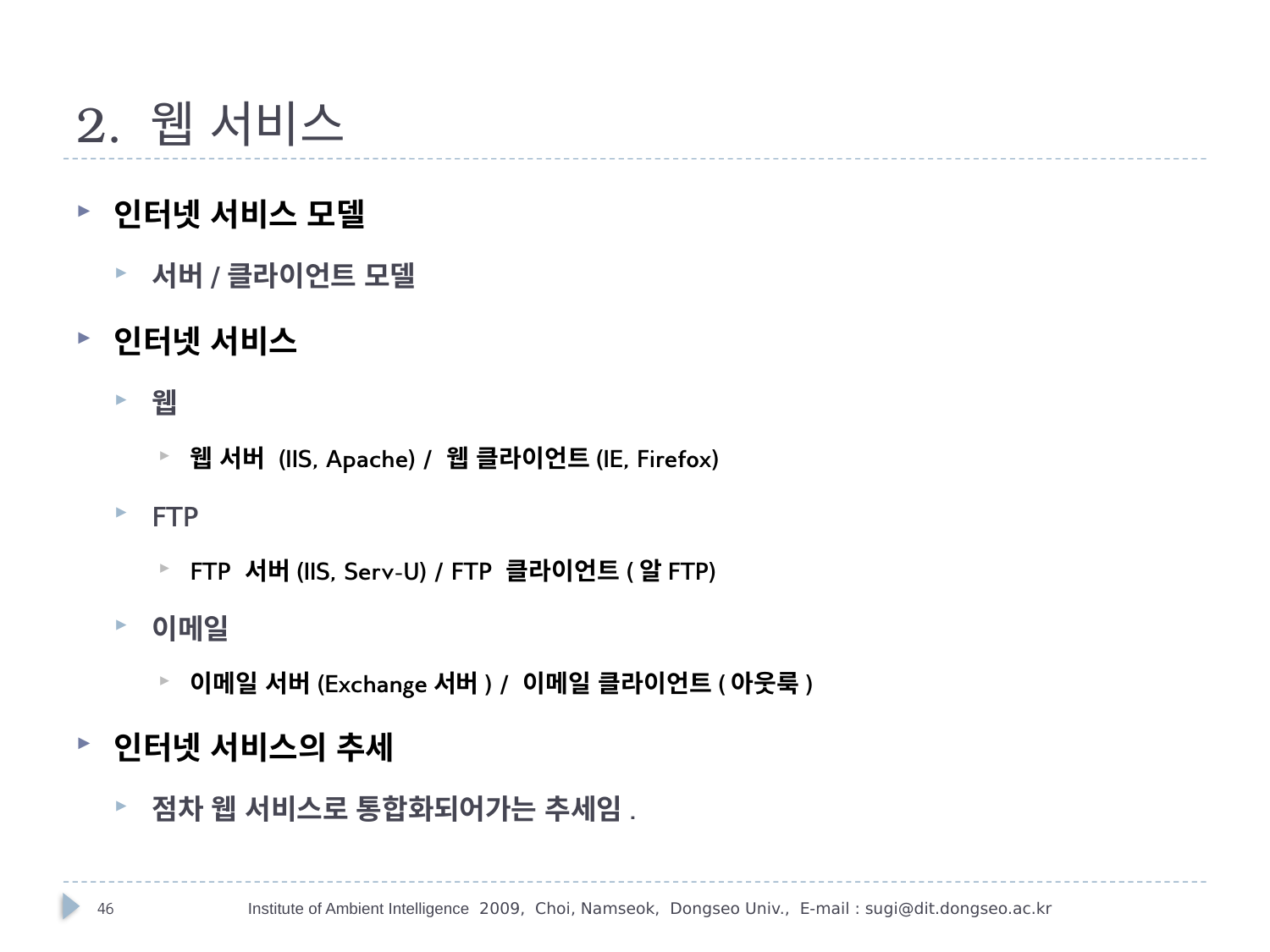

# 2. 웹 서비스
인터넷 서비스 모델
서버/클라이언트 모델
인터넷 서비스
웹
웹 서버 (IIS, Apache) / 웹 클라이언트(IE, Firefox)
FTP
FTP 서버(IIS, Serv-U) / FTP 클라이언트(알FTP)
이메일
이메일 서버(Exchange서버) / 이메일 클라이언트(아웃룩)
인터넷 서비스의 추세
점차 웹 서비스로 통합화되어가는 추세임.